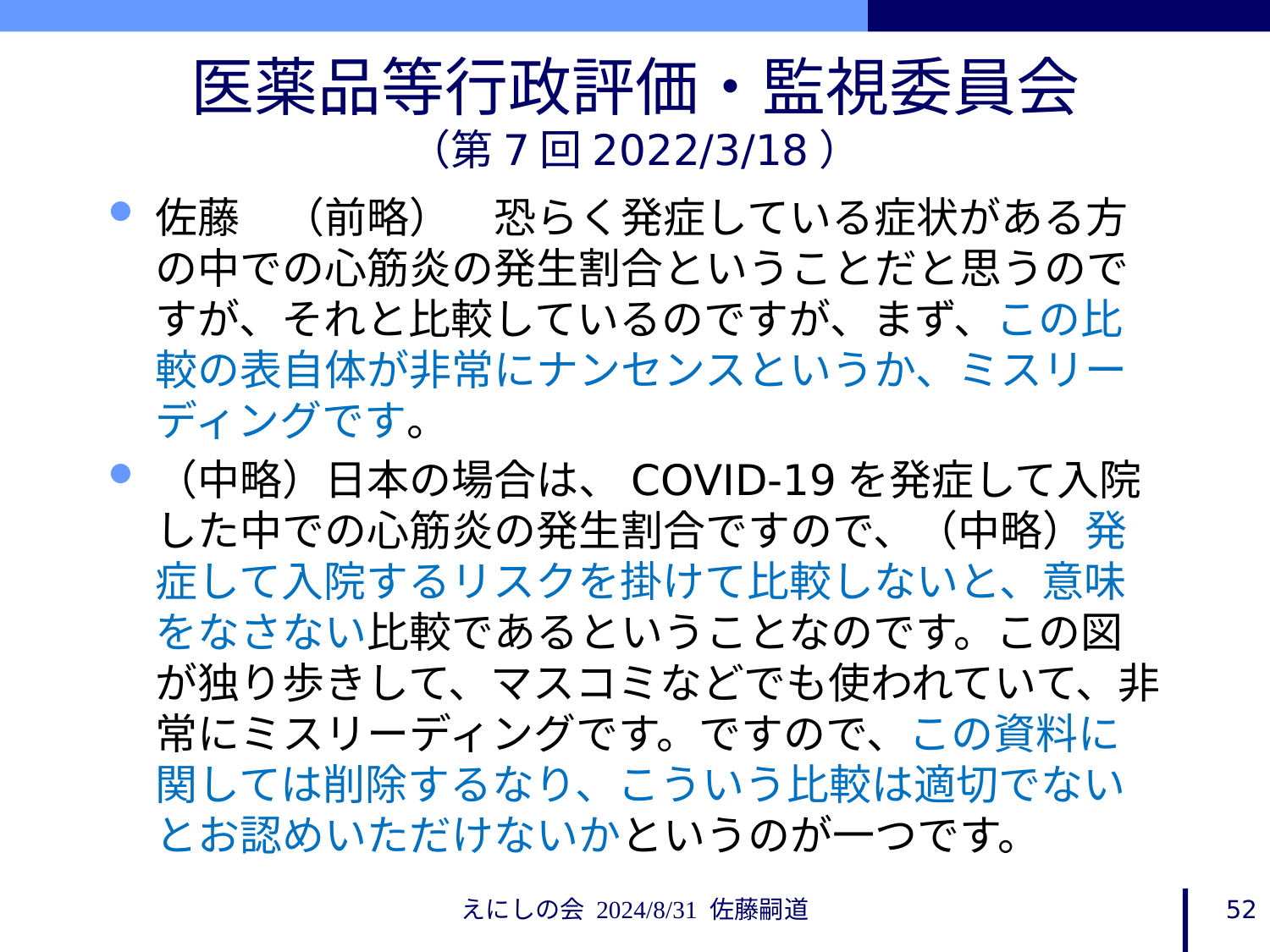

# 医薬品等行政評価・監視委員会 （第7回2022/3/18）
佐藤　（前略）　恐らく発症している症状がある方の中での心筋炎の発生割合ということだと思うのですが、それと比較しているのですが、まず、この比較の表自体が非常にナンセンスというか、ミスリーディングです。
（中略）日本の場合は、COVID-19を発症して入院した中での心筋炎の発生割合ですので、（中略）発症して入院するリスクを掛けて比較しないと、意味をなさない比較であるということなのです。この図が独り歩きして、マスコミなどでも使われていて、非常にミスリーディングです。ですので、この資料に関しては削除するなり、こういう比較は適切でないとお認めいただけないかというのが一つです。
えにしの会 2024/8/31 佐藤嗣道
52